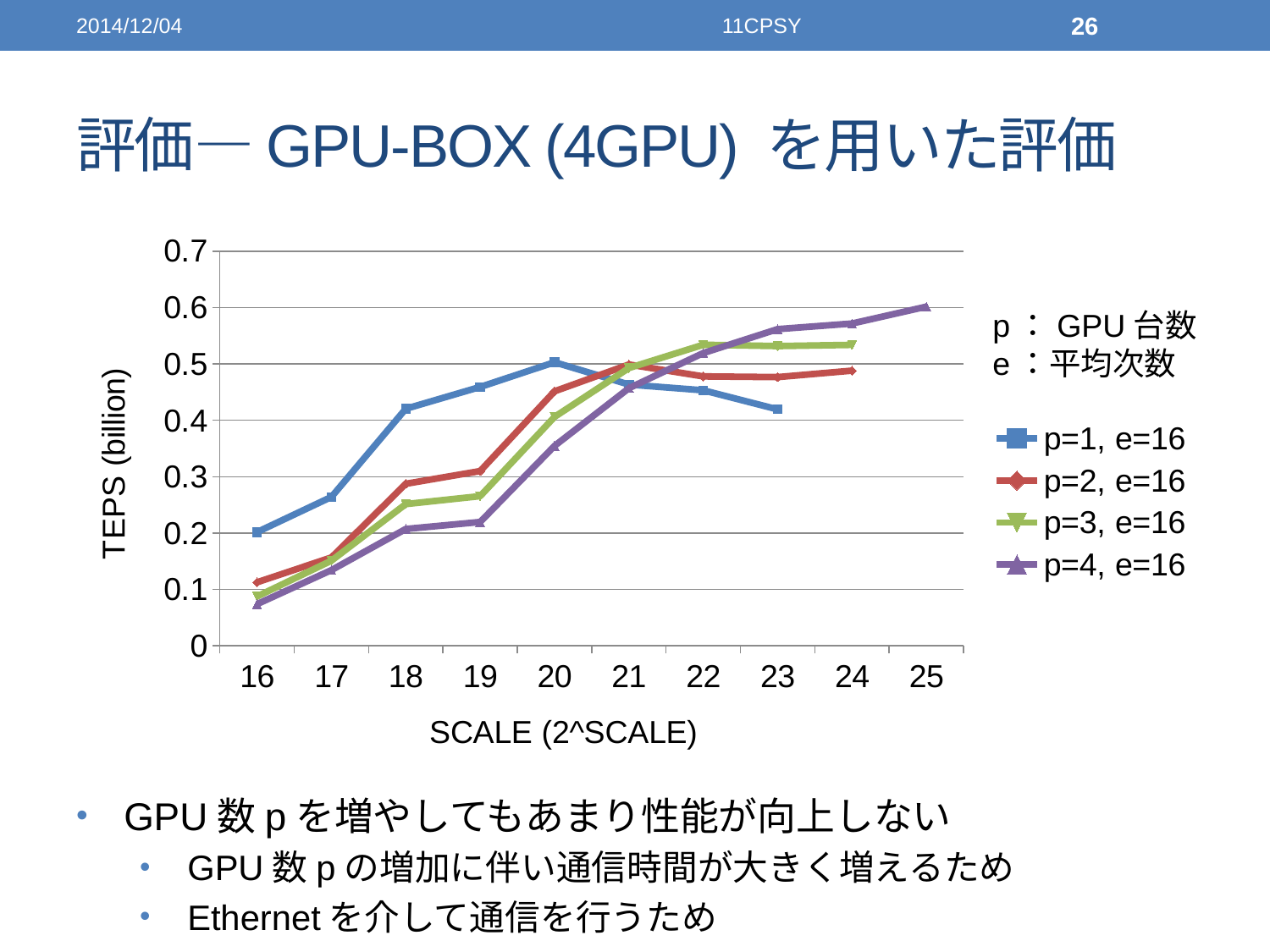

2014/12/04
11CPSY
26
# 評価―GPU-BOX (4GPU) を用いた評価

### Chart

| Category | p=1, e=16 | p=2, e=16 | p=3, e=16 | p=4, e=16 |
|---|---|---|---|---|
| 16.0 | 0.201523826163289 | 0.112599029955744 | 0.0873896360359787 | 0.0738215667750849 |
| 17.0 | 0.263999001532781 | 0.156609827387005 | 0.150918257418216 | 0.134228096875134 |
| 18.0 | 0.420372837464931 | 0.287384871329343 | 0.251245400542441 | 0.207177615350516 |
| 19.0 | 0.459045980002778 | 0.309957802189513 | 0.265491491137263 | 0.219566197488672 |
| 20.0 | 0.502837765144616 | 0.451341461611426 | 0.405982148000728 | 0.354605692564744 |
| 21.0 | 0.463373496480929 | 0.498868252068721 | 0.492670035033188 | 0.456883551904633 |
| 22.0 | 0.453129332613592 | 0.477752608279075 | 0.533857567595536 | 0.519150214663857 |
| 23.0 | 0.419296912048103 | 0.476588986431309 | 0.531569219421713 | 0.561607918101192 |
| 24.0 | None | 0.487997372629381 | 0.53372707007497 | 0.571549685348906 |
| 25.0 | None | None | None | 0.601471826561343 |
p：GPU台数
e：平均次数
GPU数pを増やしてもあまり性能が向上しない
GPU数pの増加に伴い通信時間が大きく増えるため
Ethernetを介して通信を行うため